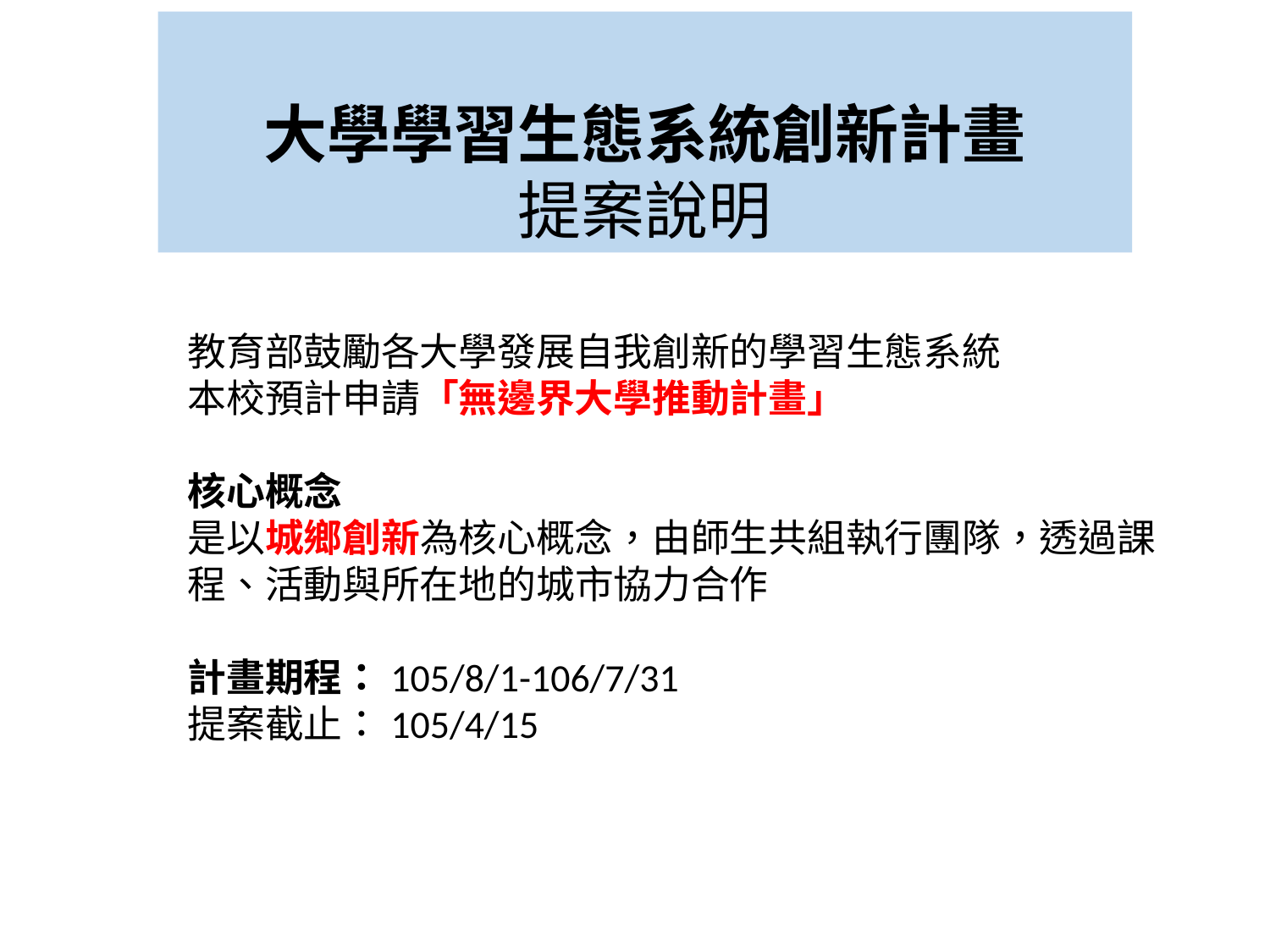

大學學習生態系統創新計畫
提案說明
教育部鼓勵各大學發展自我創新的學習生態系統
本校預計申請「無邊界大學推動計畫」

核心概念
是以城鄉創新為核心概念，由師生共組執行團隊，透過課程、活動與所在地的城市協力合作

計畫期程：105/8/1-106/7/31
提案截止：105/4/15